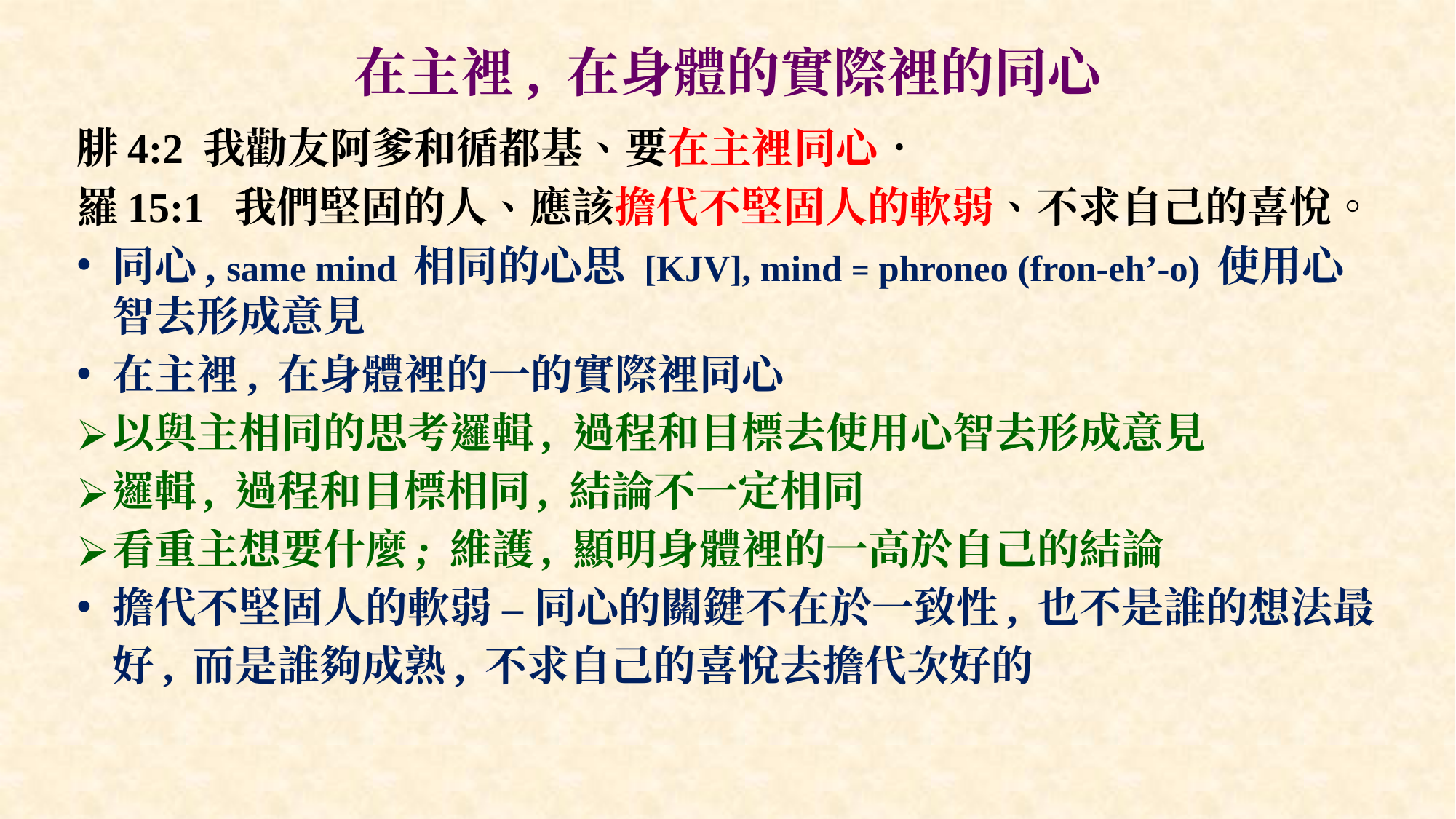

# 在主裡, 在身體的實際裡的同心
腓4:2 我勸友阿爹和循都基、要在主裡同心．
羅15:1  我們堅固的人、應該擔代不堅固人的軟弱、不求自己的喜悅。
同心, same mind 相同的心思 [KJV], mind = phroneo (fron-eh’-o) 使用心智去形成意見
在主裡, 在身體裡的一的實際裡同心
以與主相同的思考邏輯, 過程和目標去使用心智去形成意見
邏輯, 過程和目標相同, 結論不一定相同
看重主想要什麼; 維護, 顯明身體裡的一高於自己的結論
擔代不堅固人的軟弱 – 同心的關鍵不在於一致性, 也不是誰的想法最好, 而是誰夠成熟, 不求自己的喜悅去擔代次好的